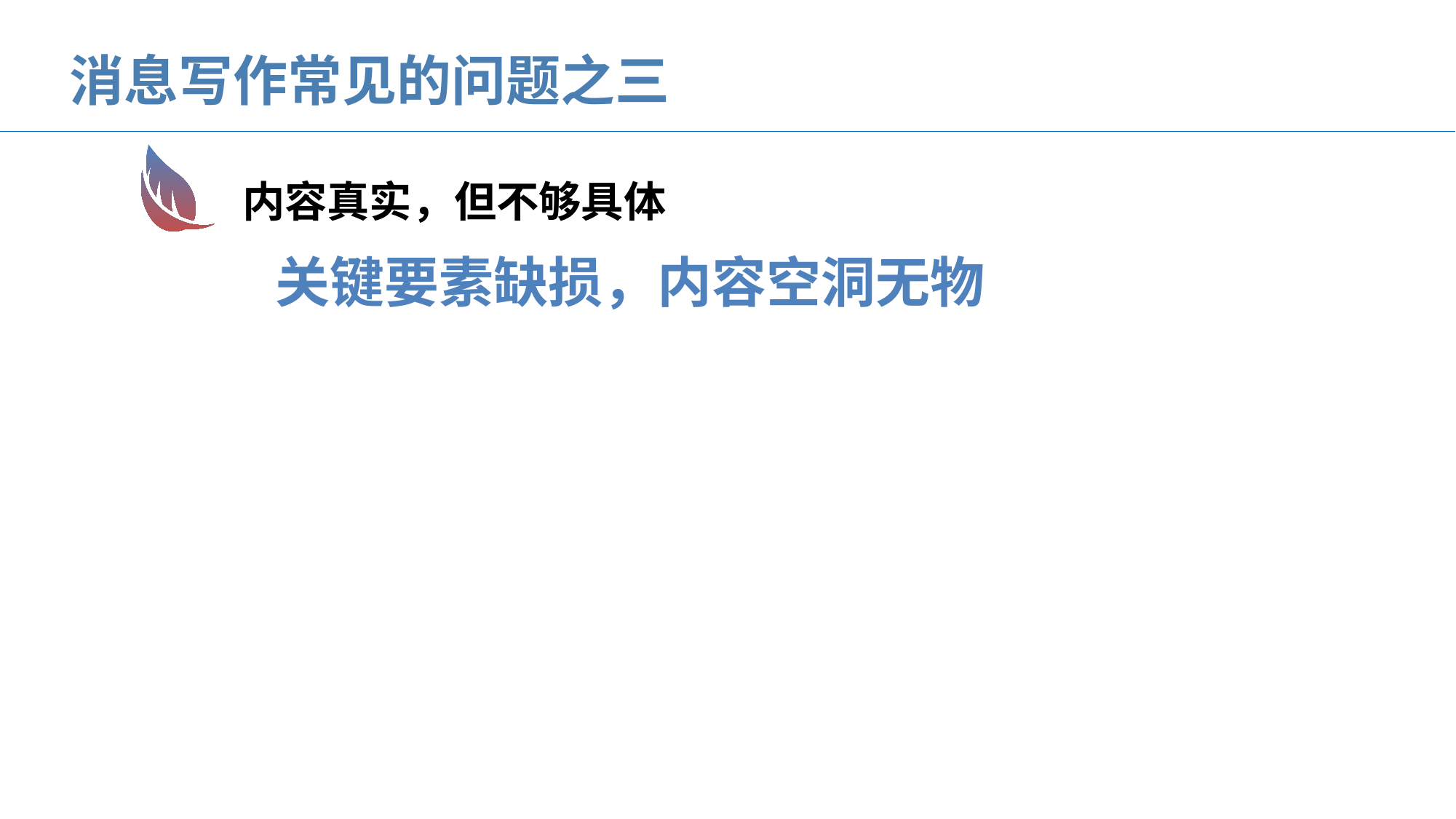

消息写作常见的问题之三
内容真实，但不够具体

  关键要素缺损，内容空洞无物